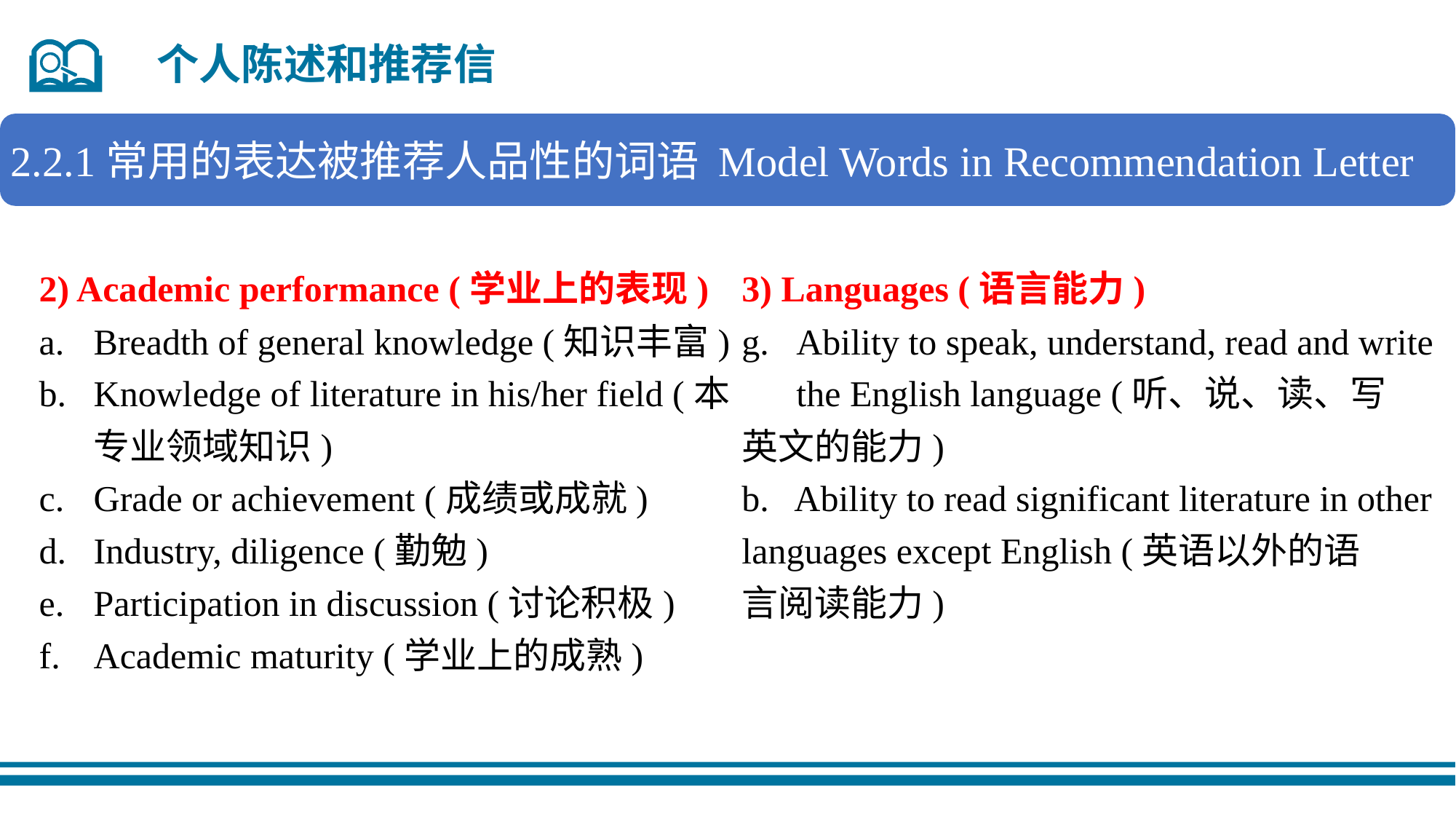

个人陈述和推荐信

2.2.1常用的表达被推荐人品性的词语 Model Words in Recommendation Letter
2) Academic performance (学业上的表现)
Breadth of general knowledge (知识丰富)
Knowledge of literature in his/her field (本专业领域知识)
Grade or achievement (成绩或成就)
Industry, diligence (勤勉)
Participation in discussion (讨论积极)
Academic maturity (学业上的成熟)

3) Languages (语言能力)
Ability to speak, understand, read and write the English language (听、说、读、写
英文的能力)
b.   Ability to read significant literature in other languages except English (英语以外的语
言阅读能力)